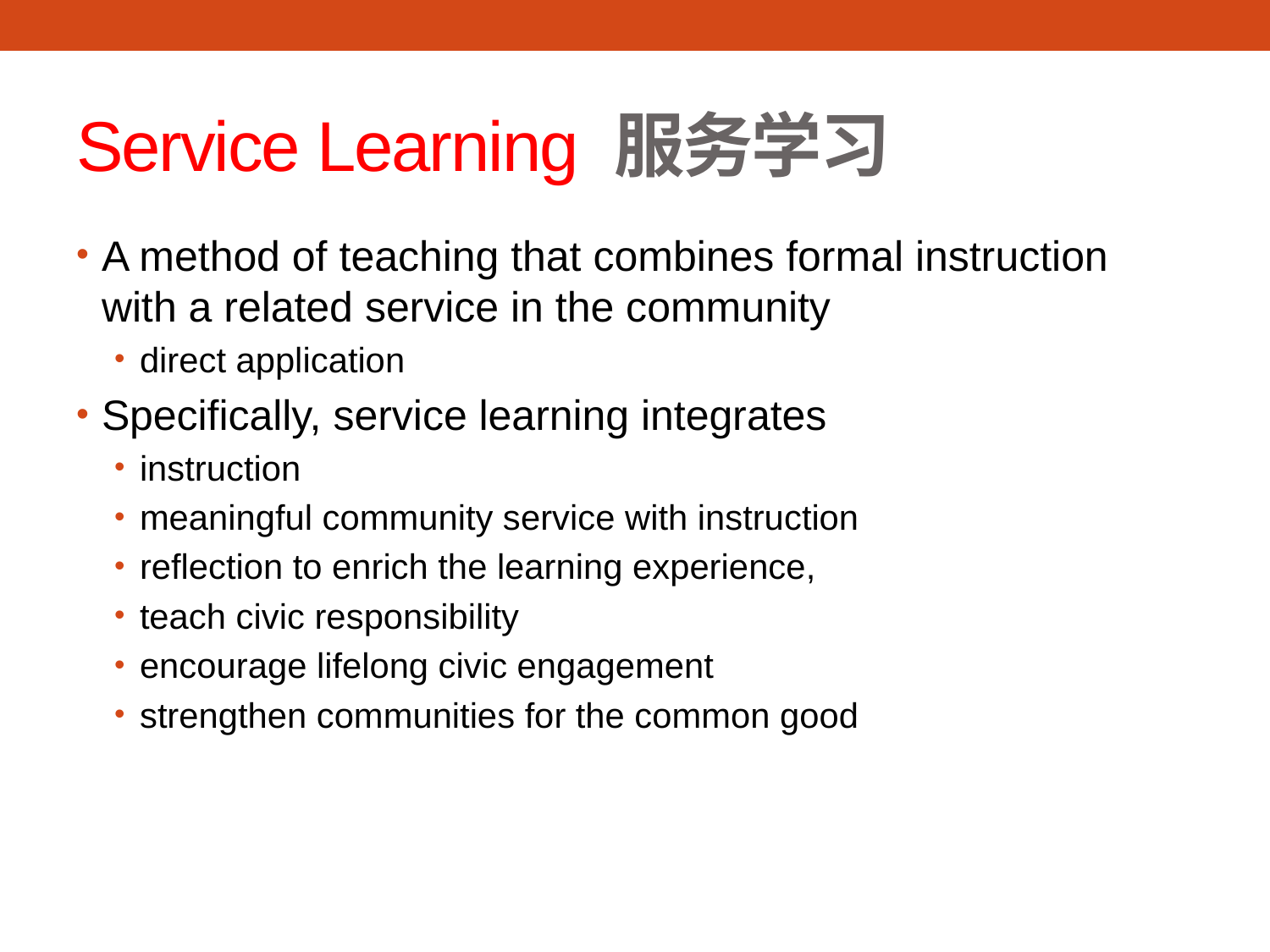

# Service Learning 服务学习
A method of teaching that combines formal instruction with a related service in the community
direct application
Specifically, service learning integrates
instruction
meaningful community service with instruction
reflection to enrich the learning experience,
teach civic responsibility
encourage lifelong civic engagement
strengthen communities for the common good